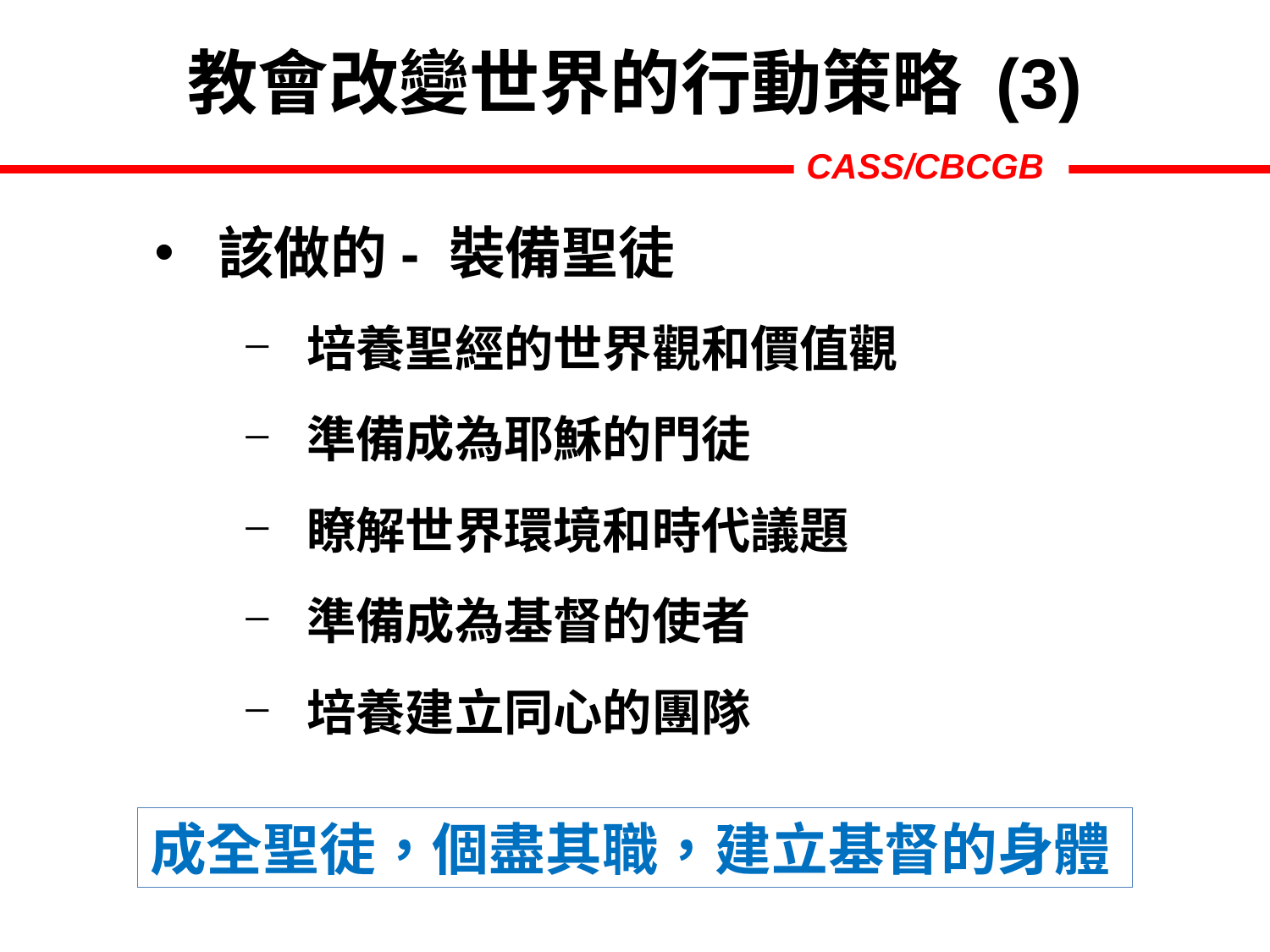

教會改變世界的行動策略 (3)
該做的- 裝備聖徒
培養聖經的世界觀和價值觀
準備成為耶穌的門徒
瞭解世界環境和時代議題
準備成為基督的使者
培養建立同心的團隊
成全聖徒，個盡其職，建立基督的身體